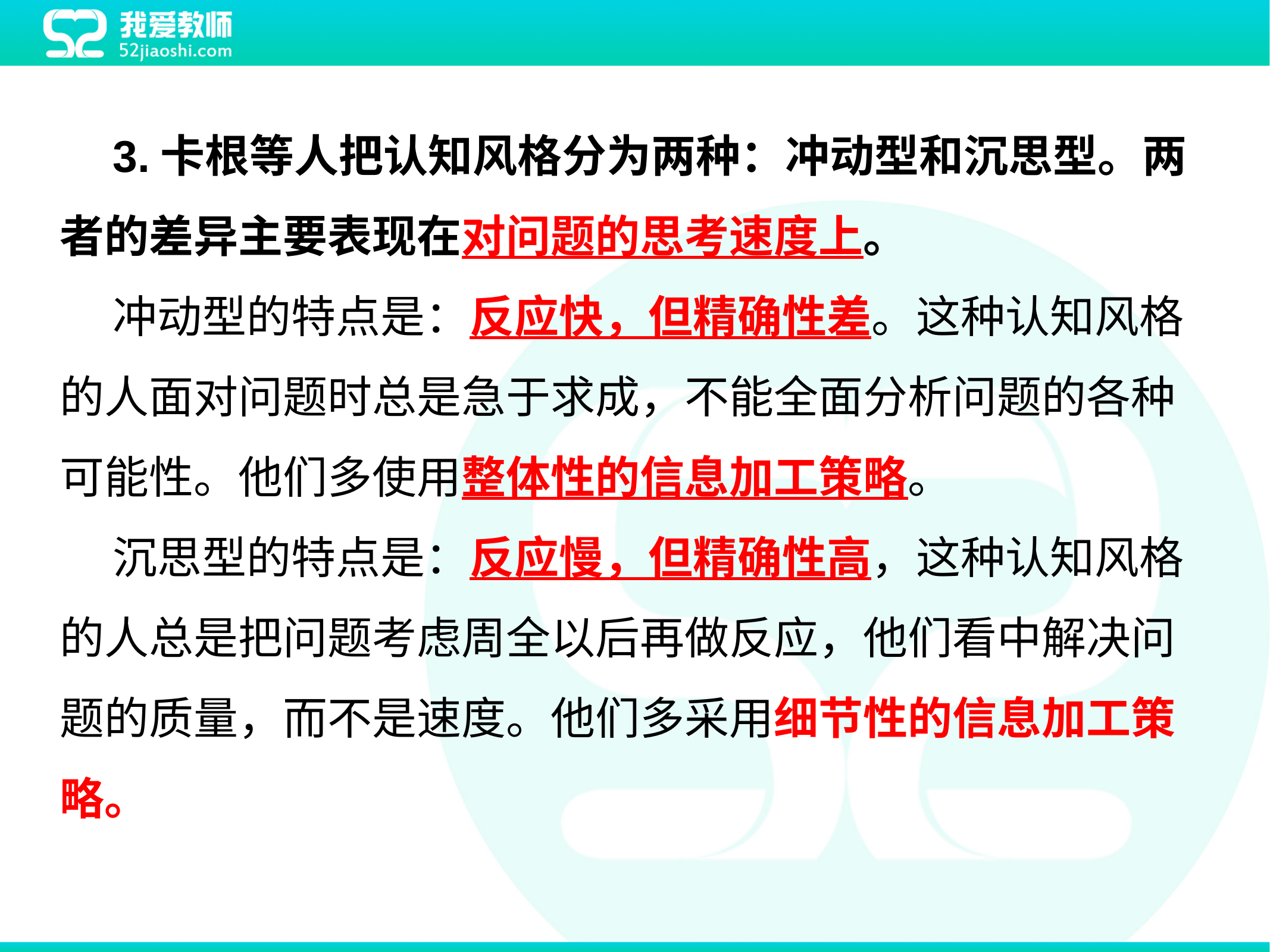

3.卡根等人把认知风格分为两种：冲动型和沉思型。两者的差异主要表现在对问题的思考速度上。
冲动型的特点是：反应快，但精确性差。这种认知风格的人面对问题时总是急于求成，不能全面分析问题的各种可能性。他们多使用整体性的信息加工策略。
沉思型的特点是：反应慢，但精确性高，这种认知风格的人总是把问题考虑周全以后再做反应，他们看中解决问题的质量，而不是速度。他们多采用细节性的信息加工策略。